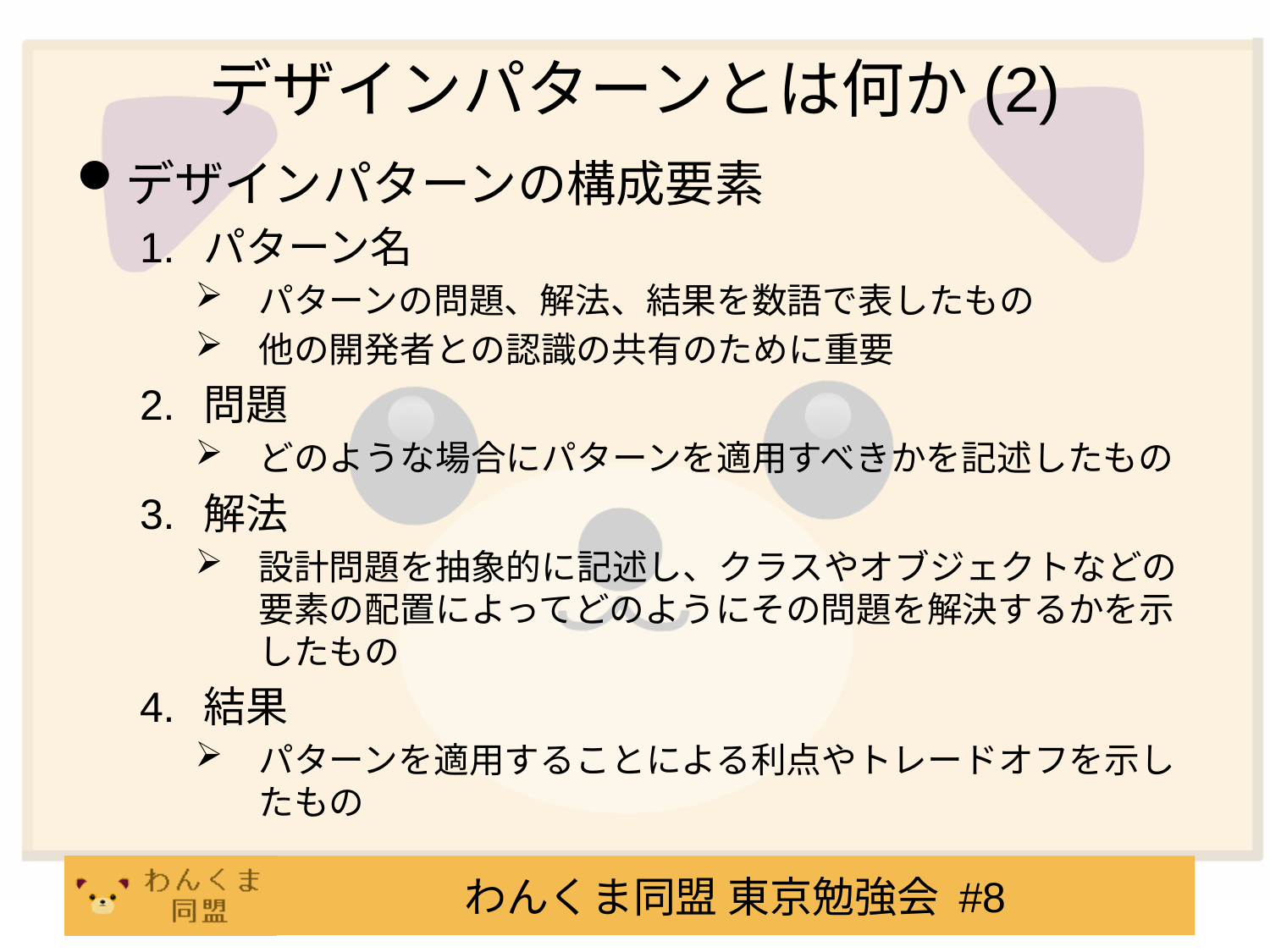

# デザインパターンとは何か(2)
デザインパターンの構成要素
パターン名
パターンの問題、解法、結果を数語で表したもの
他の開発者との認識の共有のために重要
問題
どのような場合にパターンを適用すべきかを記述したもの
解法
設計問題を抽象的に記述し、クラスやオブジェクトなどの要素の配置によってどのようにその問題を解決するかを示したもの
結果
パターンを適用することによる利点やトレードオフを示したもの